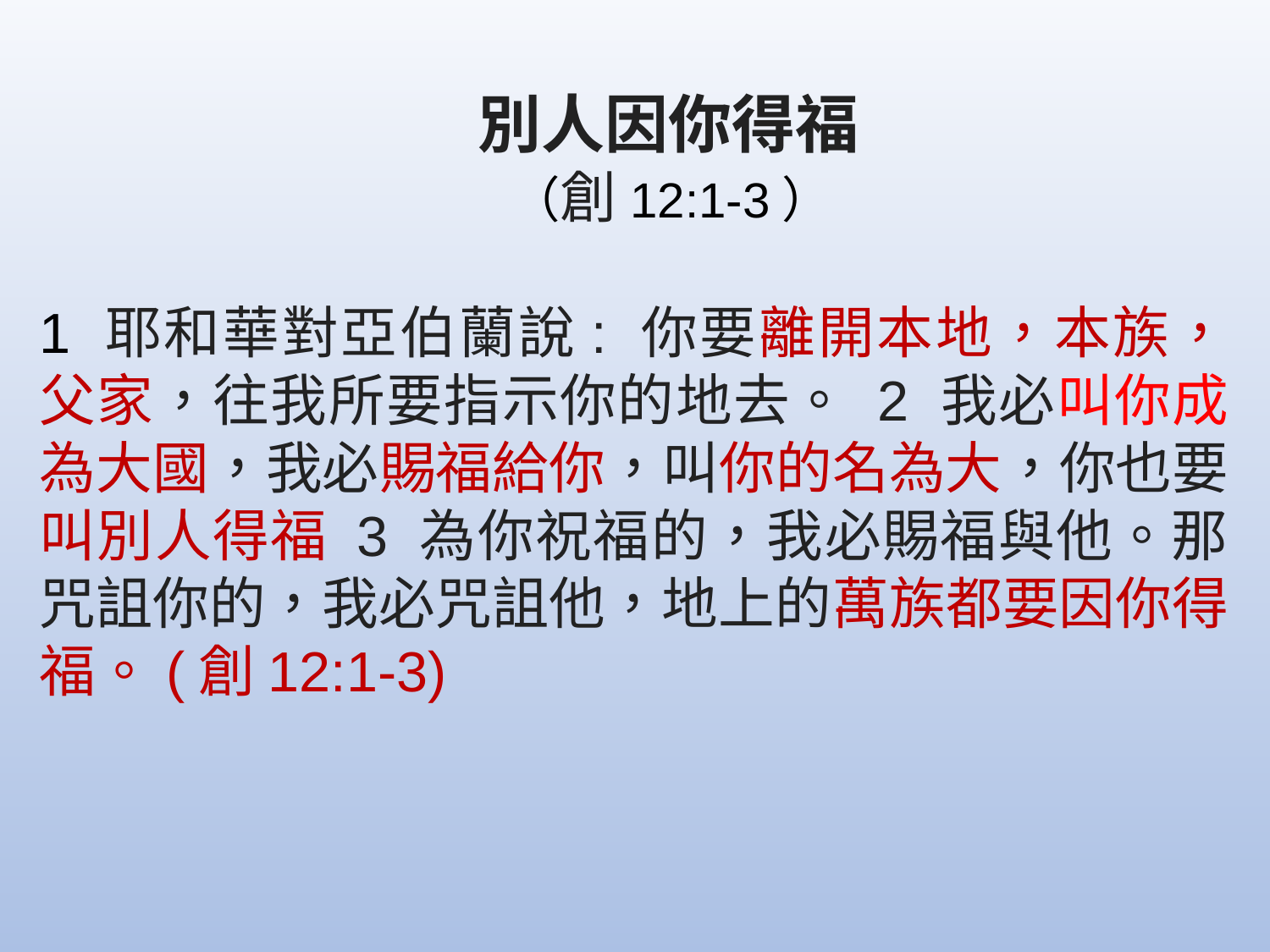

別人因你得福
		      	       （創12:1-3）

1 耶和華對亞伯蘭說: 你要離開本地，本族，父家，往我所要指示你的地去。 2 我必叫你成為大國，我必賜福給你，叫你的名為大，你也要叫別人得福 3 為你祝福的，我必賜福與他。那咒詛你的，我必咒詛他，地上的萬族都要因你得福。(創12:1-3)